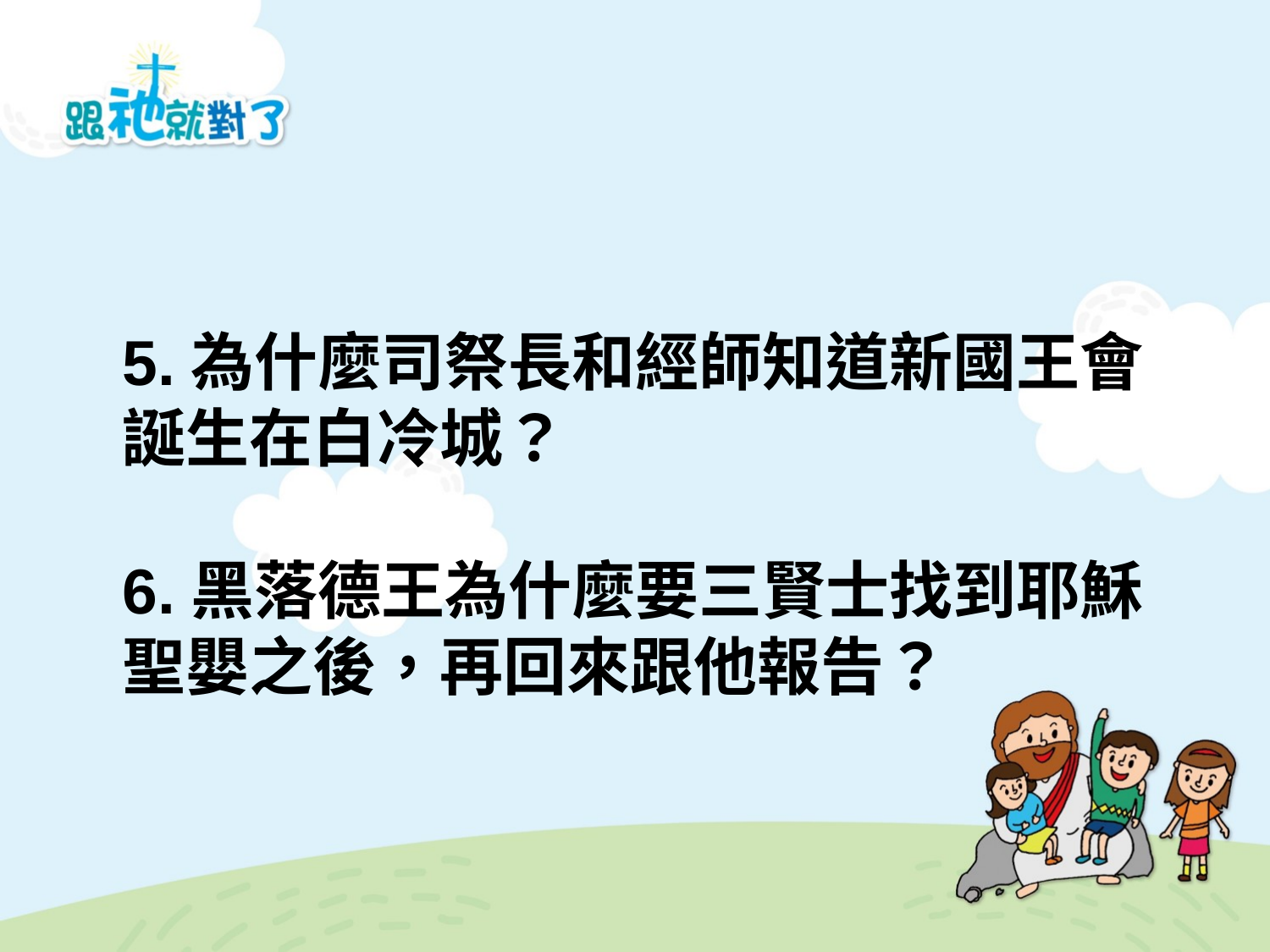

5.為什麼司祭長和經師知道新國王會誕生在白冷城？

6.黑落德王為什麼要三賢士找到耶穌聖嬰之後，再回來跟他報告？